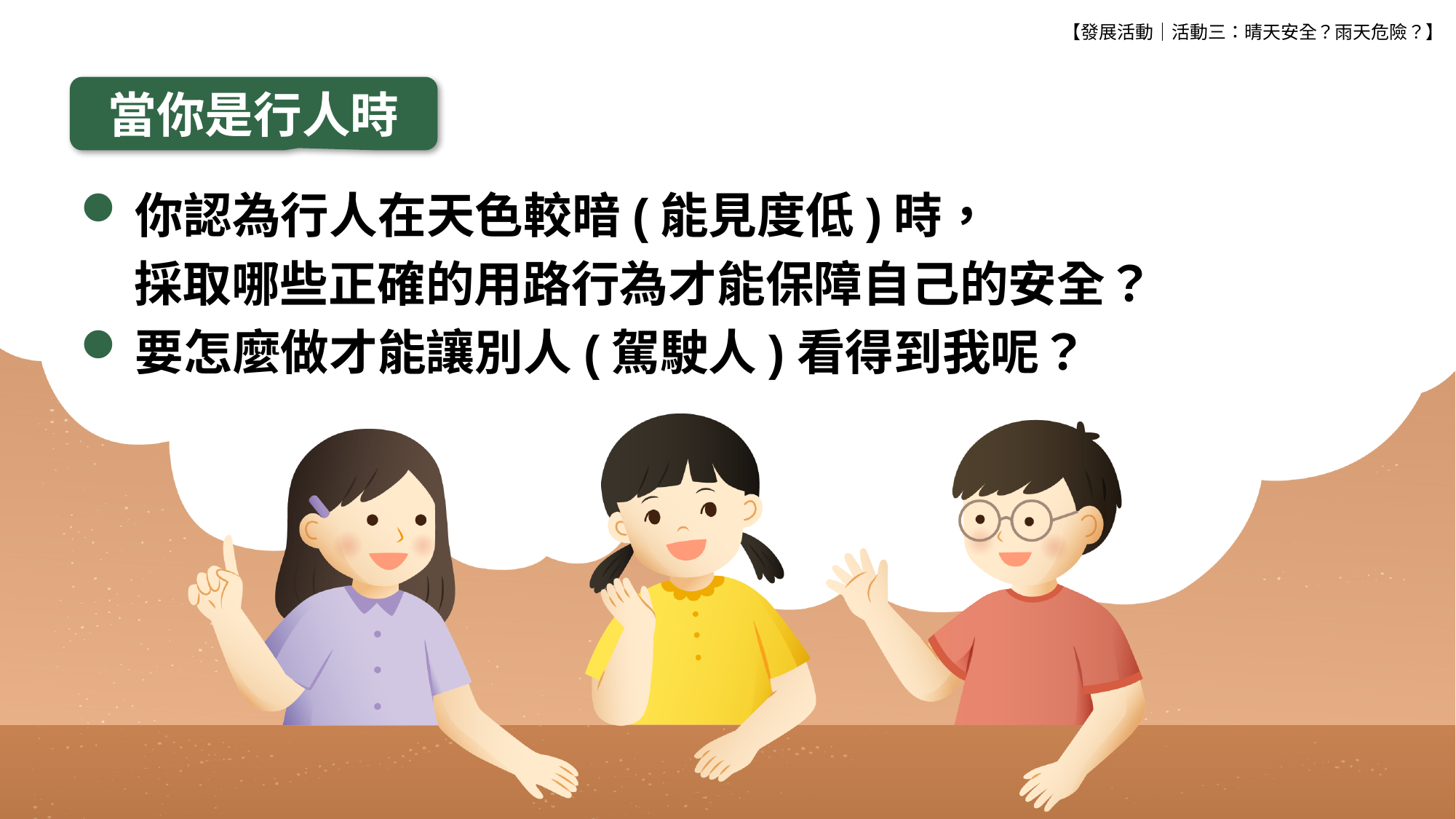

【發展活動│活動三：晴天安全？雨天危險？】
當你是行人時
你認為行人在天色較暗(能見度低)時，
採取哪些正確的用路行為才能保障自己的安全？
要怎麼做才能讓別人(駕駛人)看得到我呢？